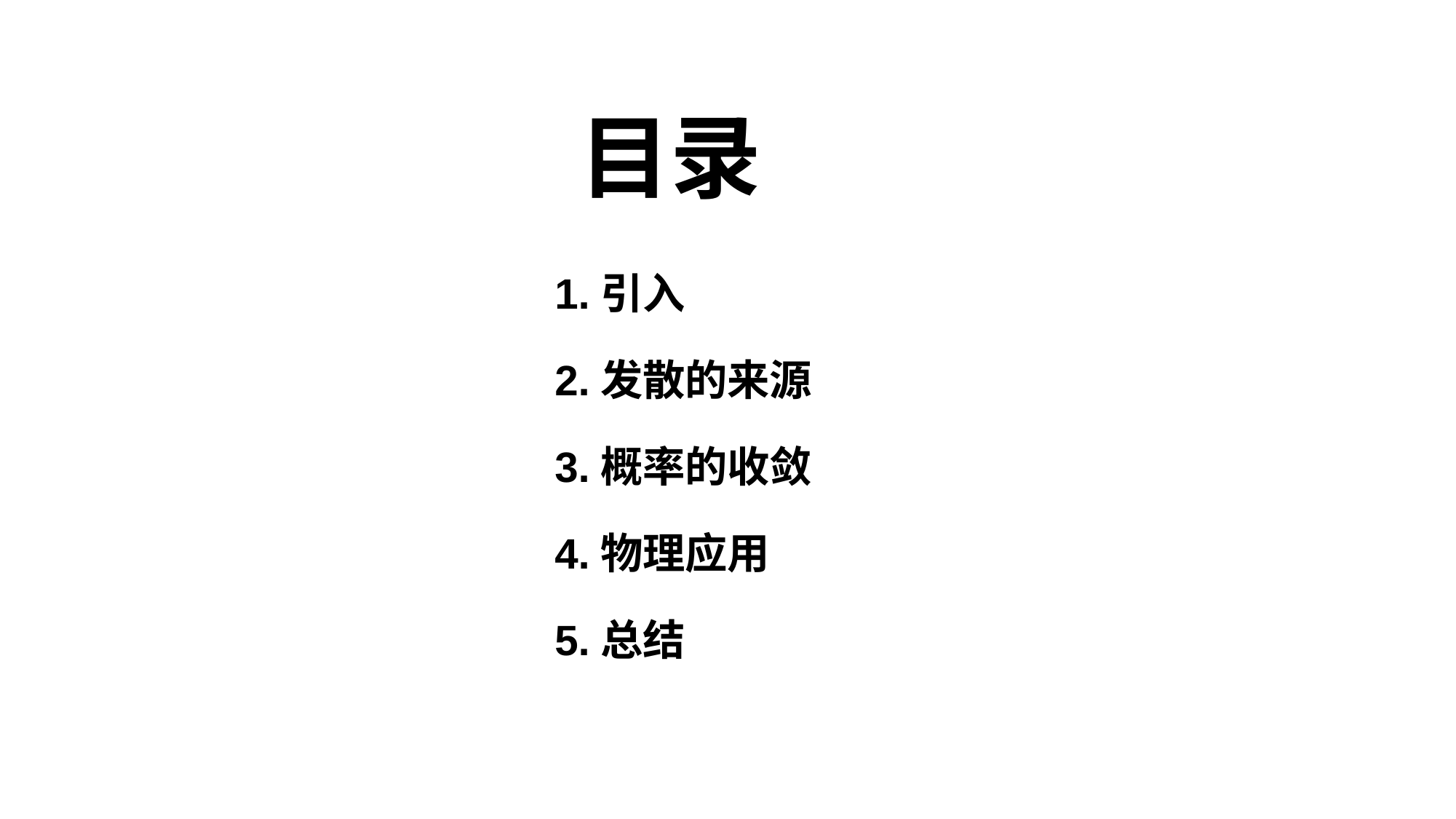

目录
1.引入
2.发散的来源
3.概率的收敛
4.物理应用
5.总结

2